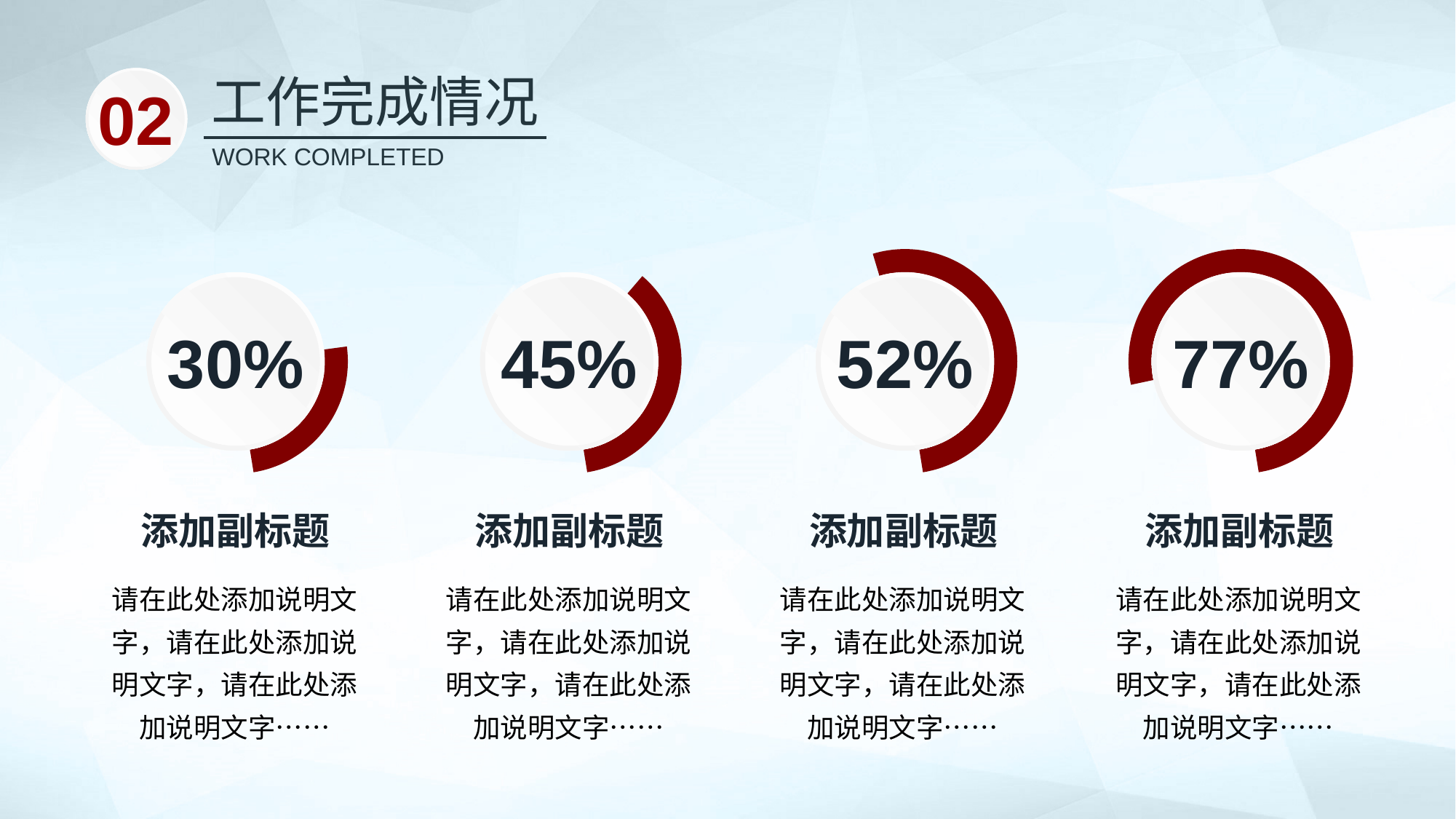

工作完成情况

02
WORK COMPLETED

30%

45%

52%

77%
添加副标题
添加副标题
添加副标题
添加副标题
请在此处添加说明文字，请在此处添加说明文字，请在此处添加说明文字……
请在此处添加说明文字，请在此处添加说明文字，请在此处添加说明文字……
请在此处添加说明文字，请在此处添加说明文字，请在此处添加说明文字……
请在此处添加说明文字，请在此处添加说明文字，请在此处添加说明文字……